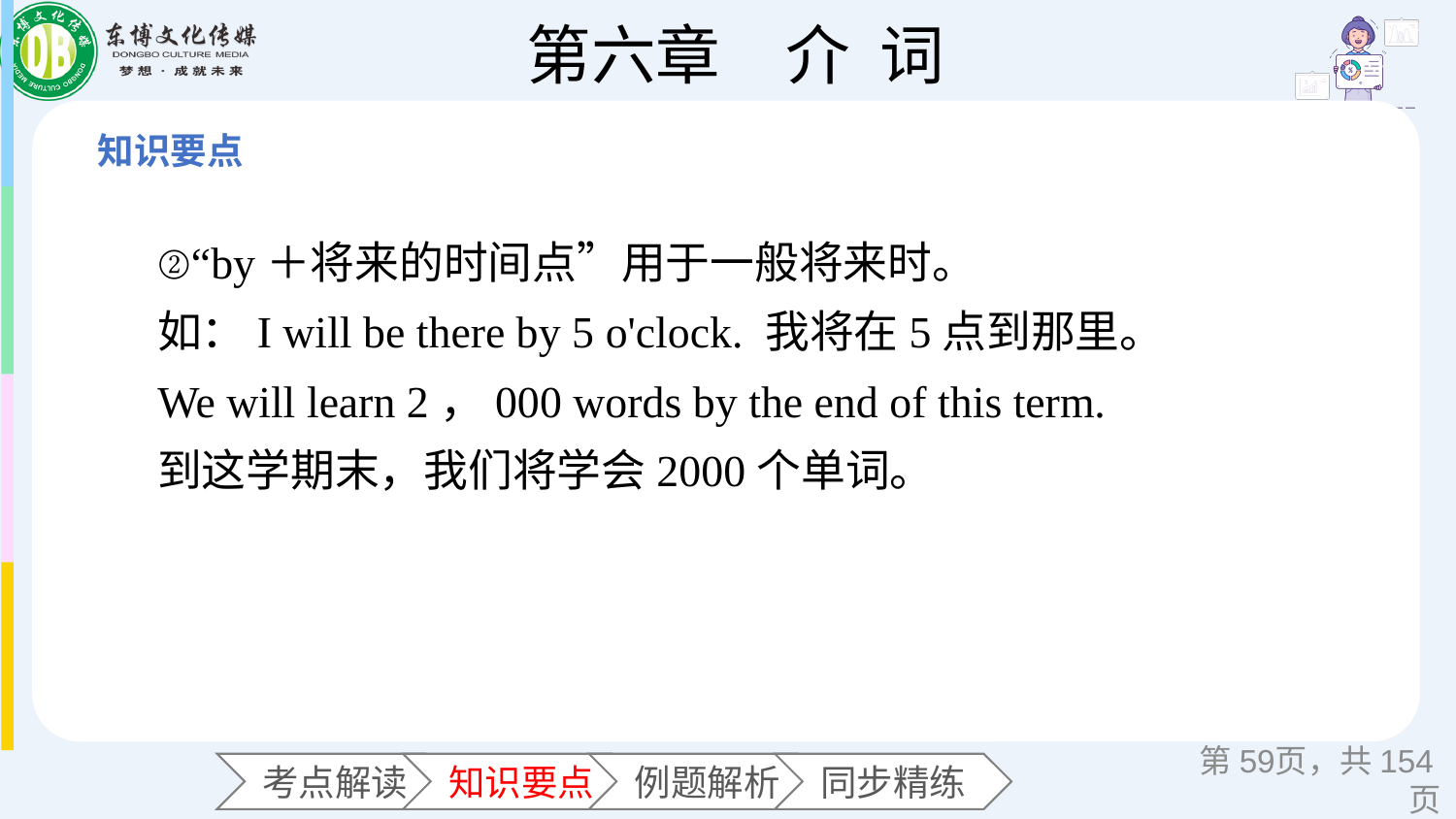

②“by＋将来的时间点”用于一般将来时。
如：I will be there by 5 o'clock. 我将在5点到那里。
We will learn 2，000 words by the end of this term.
到这学期末，我们将学会2000个单词。
第59页，共154页